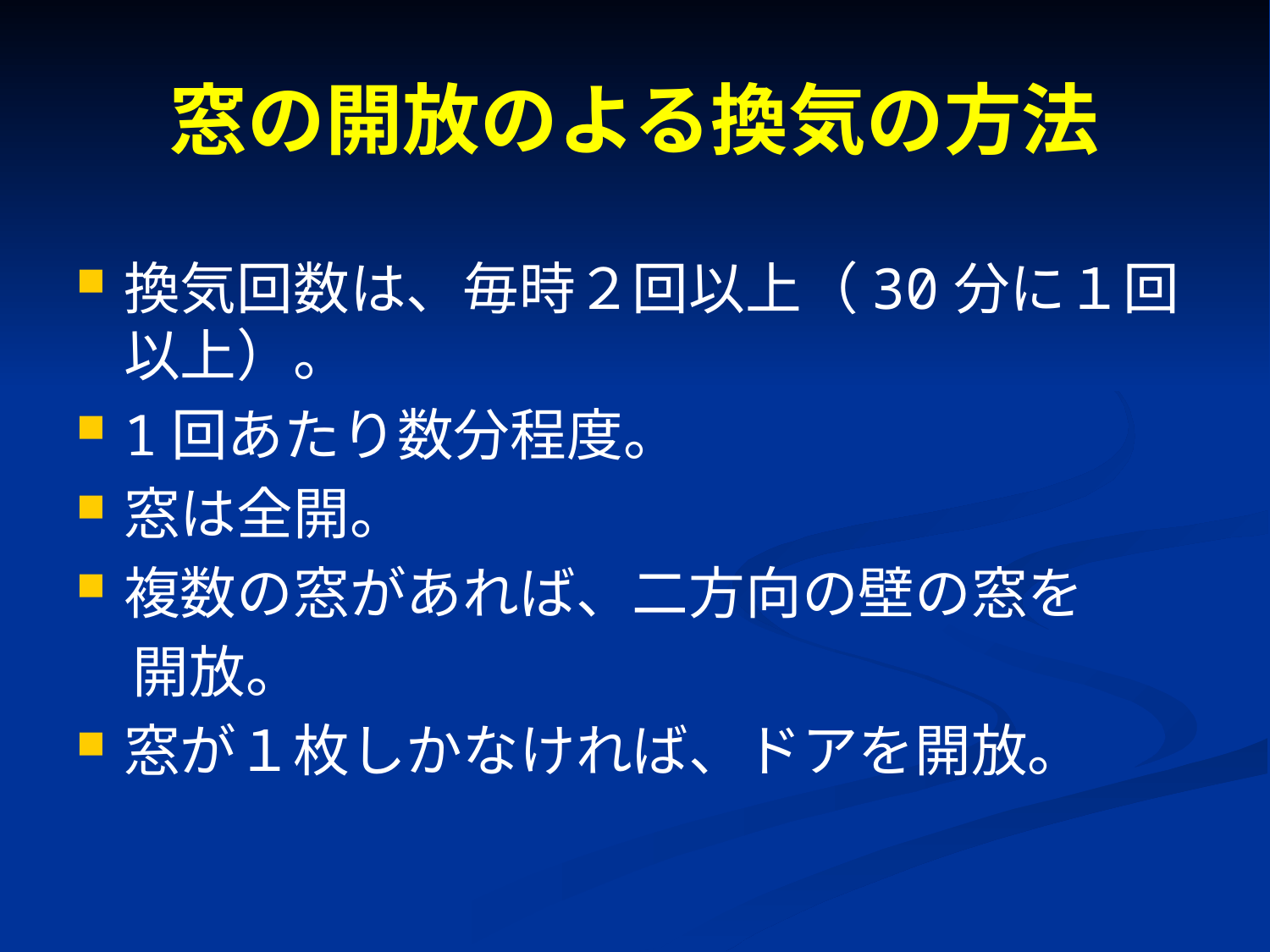

# 窓の開放のよる換気の方法
換気回数は、毎時２回以上（30分に１回以上）。
1回あたり数分程度。
窓は全開。
複数の窓があれば、二方向の壁の窓を
　開放。
窓が１枚しかなければ、ドアを開放。